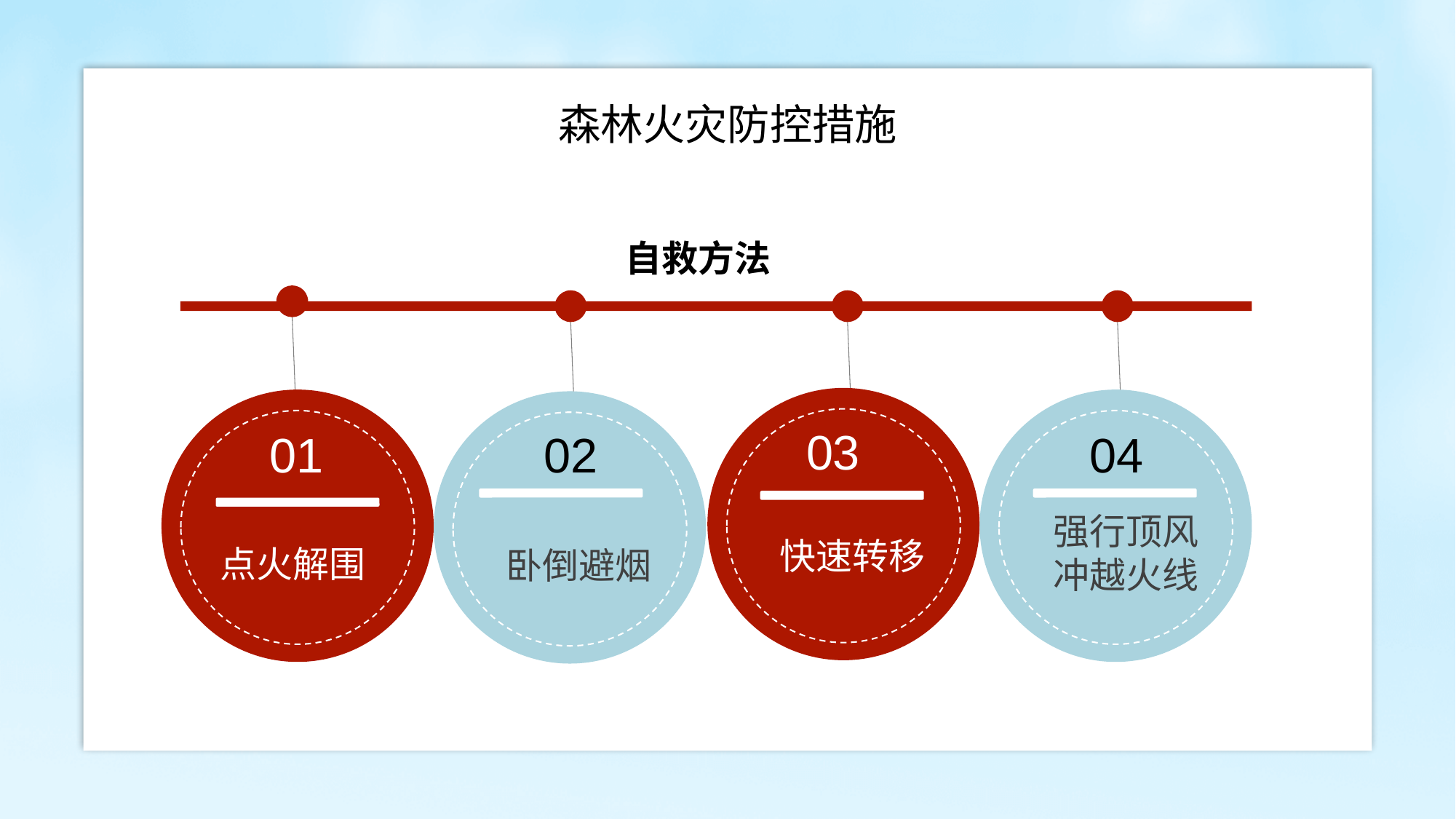

森林火灾防控措施
自救方法

03
01
02
04

强行顶风冲越火线
快速转移
点火解围
卧倒避烟